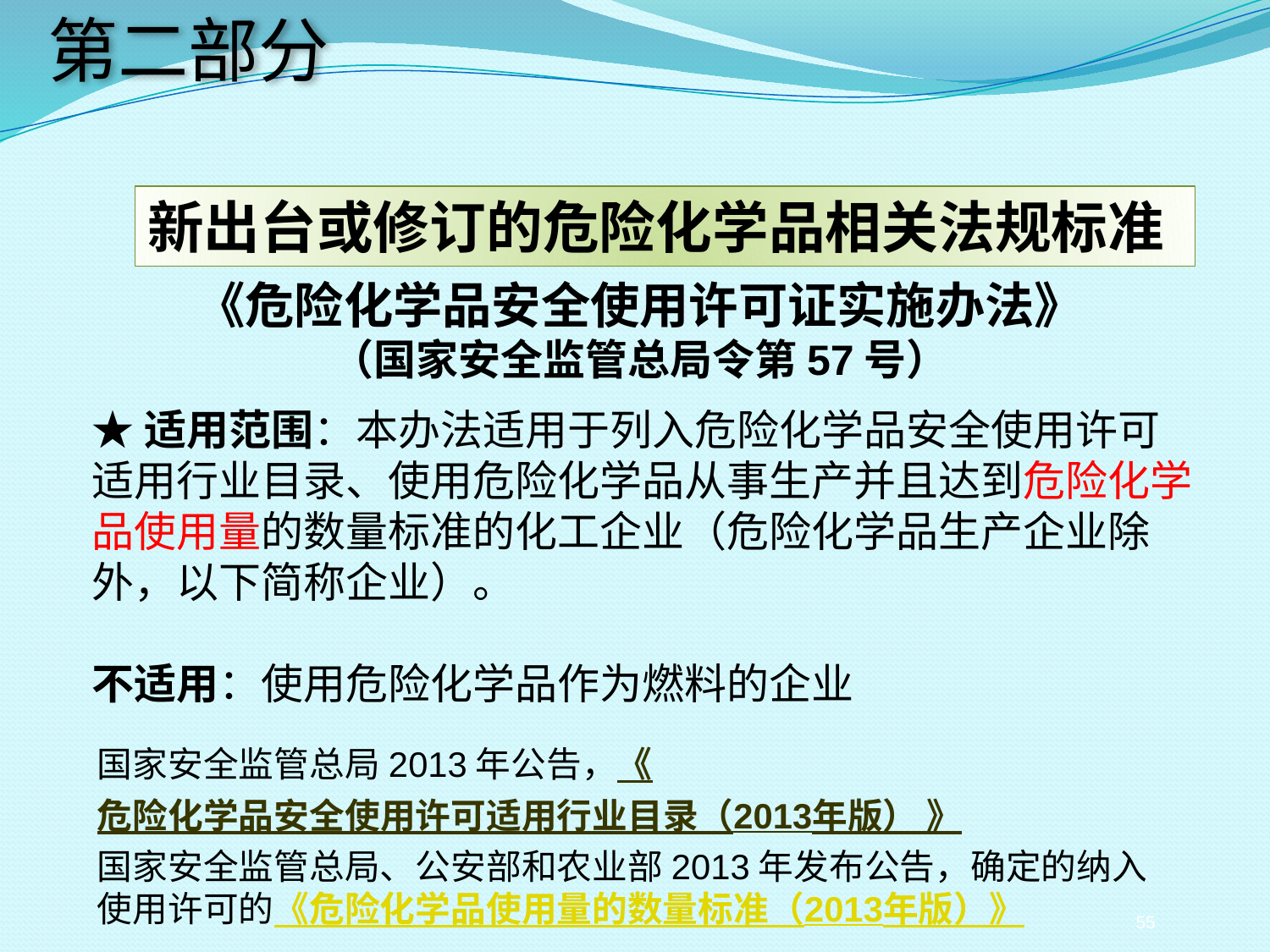

第二部分
新出台或修订的危险化学品相关法规标准
《危险化学品安全使用许可证实施办法》
（国家安全监管总局令第57号）
★适用范围：本办法适用于列入危险化学品安全使用许可适用行业目录、使用危险化学品从事生产并且达到危险化学品使用量的数量标准的化工企业（危险化学品生产企业除外，以下简称企业）。

不适用：使用危险化学品作为燃料的企业
国家安全监管总局2013年公告，《危险化学品安全使用许可适用行业目录（2013年版） 》
国家安全监管总局、公安部和农业部2013年发布公告，确定的纳入使用许可的《危险化学品使用量的数量标准（2013年版）》
55